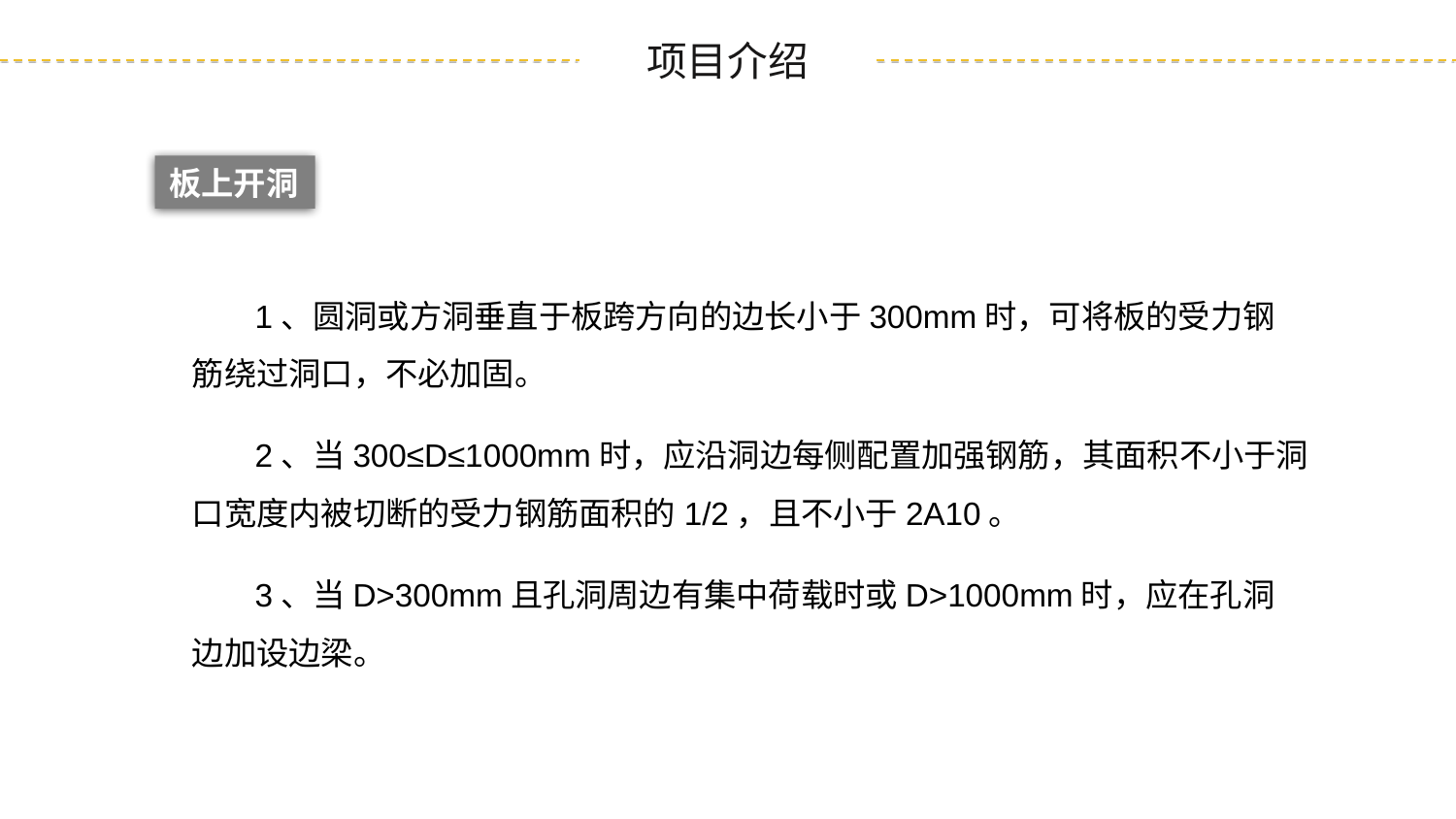

板上开洞
       1、圆洞或方洞垂直于板跨方向的边长小于300mm时，可将板的受力钢筋绕过洞口，不必加固。
       2、当300≤D≤1000mm时，应沿洞边每侧配置加强钢筋，其面积不小于洞口宽度内被切断的受力钢筋面积的1/2，且不小于2A10。
       3、当D>300mm且孔洞周边有集中荷载时或D>1000mm时，应在孔洞边加设边梁。